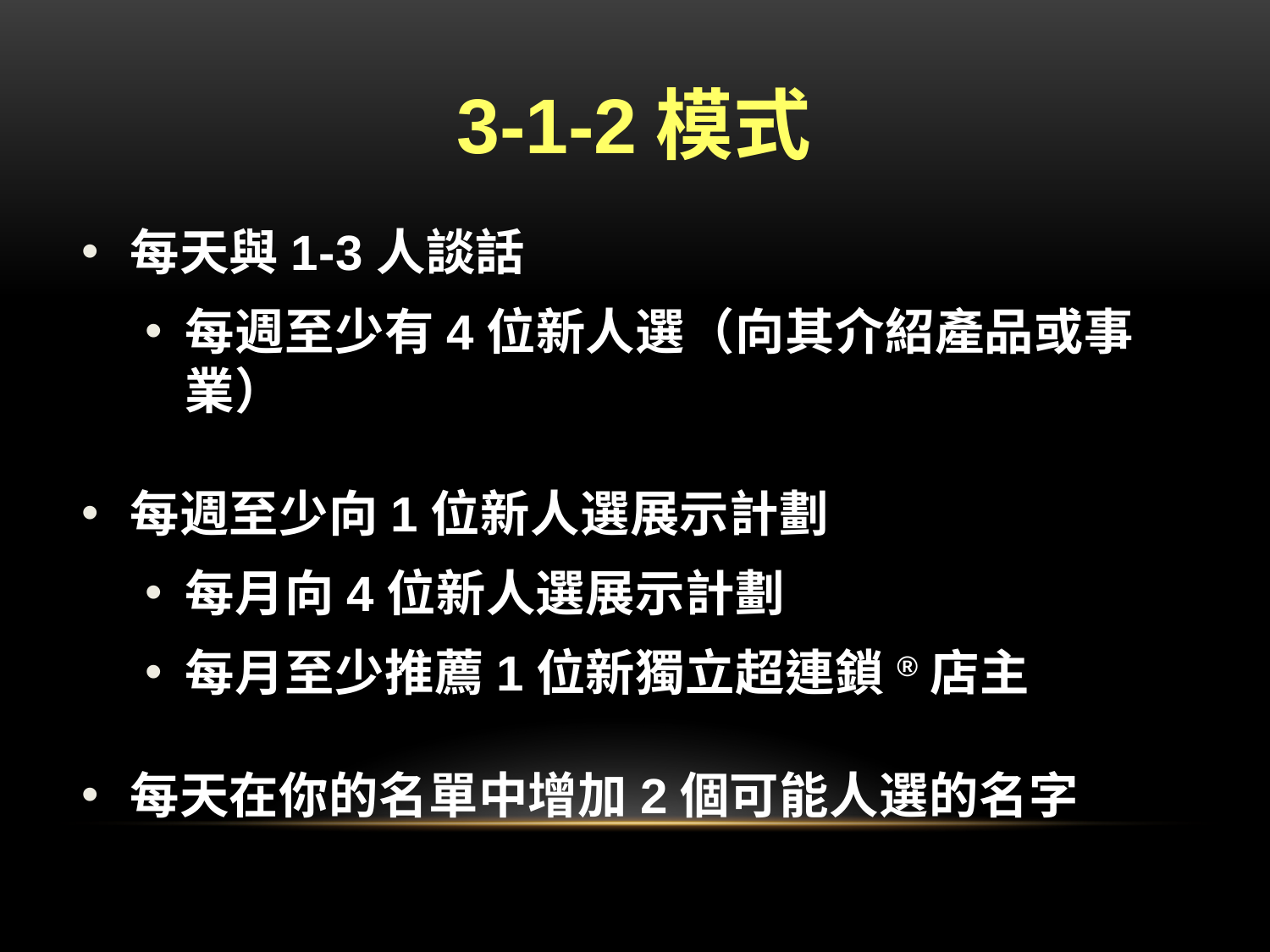

3-1-2模式
每天與1-3人談話
每週至少有4位新人選（向其介紹產品或事業）
每週至少向1位新人選展示計劃
每月向4位新人選展示計劃
每月至少推薦1位新獨立超連鎖®店主
每天在你的名單中增加2個可能人選的名字